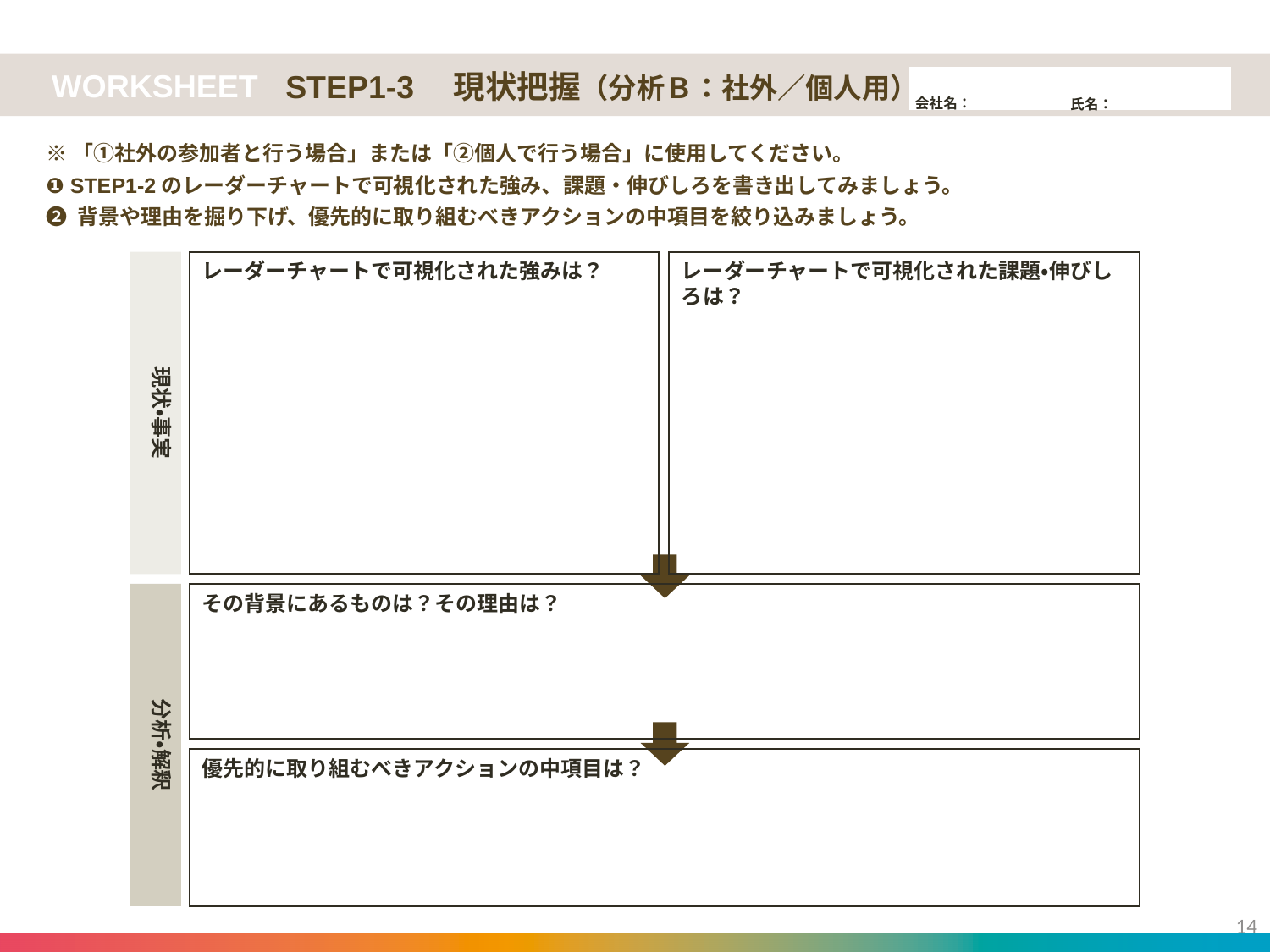

STEP1-3　現状把握（分析Ｂ：社外／個人用）
※「①社外の参加者と行う場合」または「②個人で行う場合」に使用してください。
❶ STEP1-2のレーダーチャートで可視化された強み、課題・伸びしろを書き出してみましょう。
❷ 背景や理由を掘り下げ、優先的に取り組むべきアクションの中項目を絞り込みましょう。
現状・事実
レーダーチャートで可視化された課題・伸びしろは？

レーダーチャートで可視化された強みは？

分析・解釈
その背景にあるものは？その理由は？
優先的に取り組むべきアクションの中項目は？